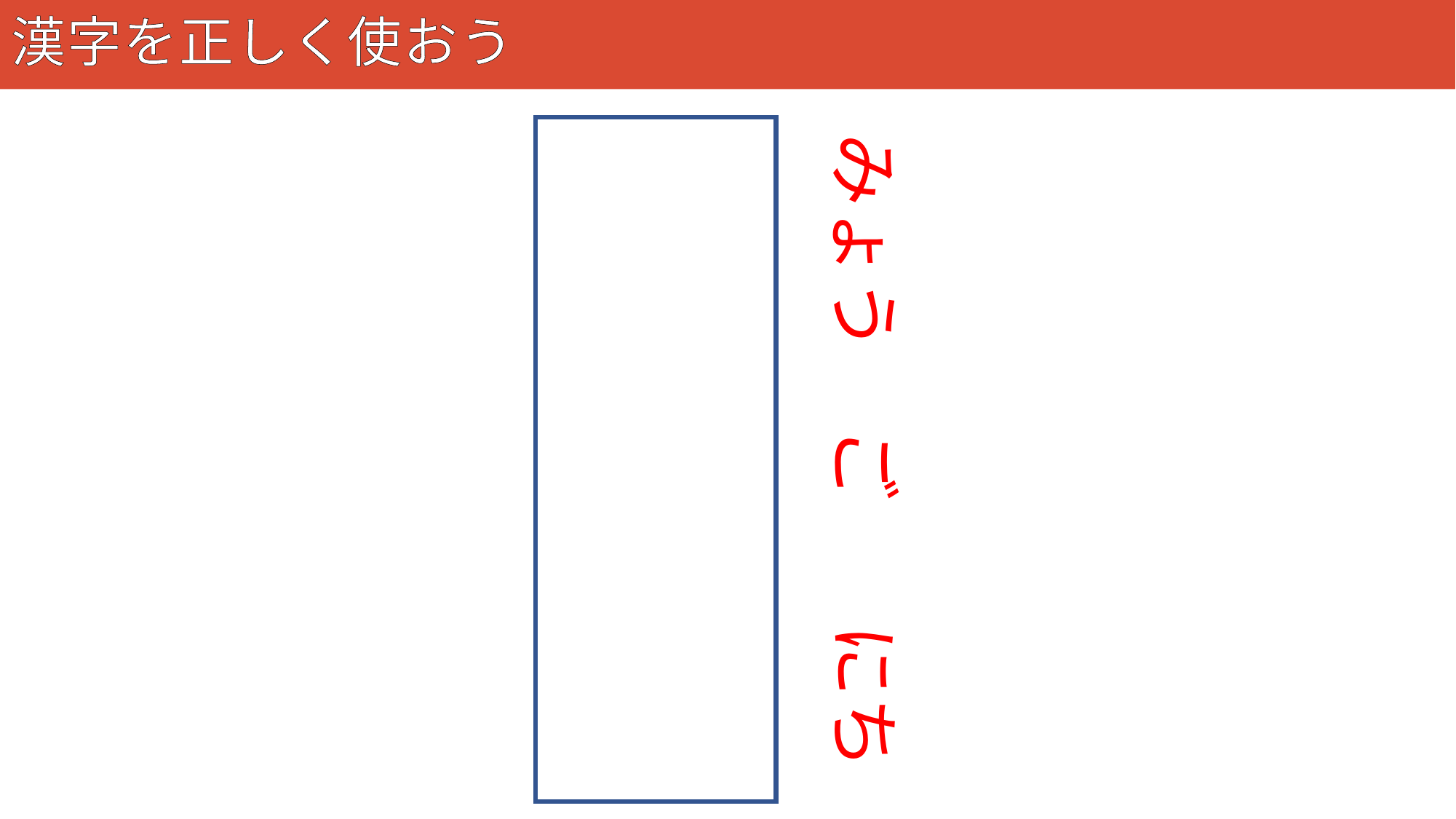

# 漢字を正しく使おう
26
明後日

みょう
ご
にち